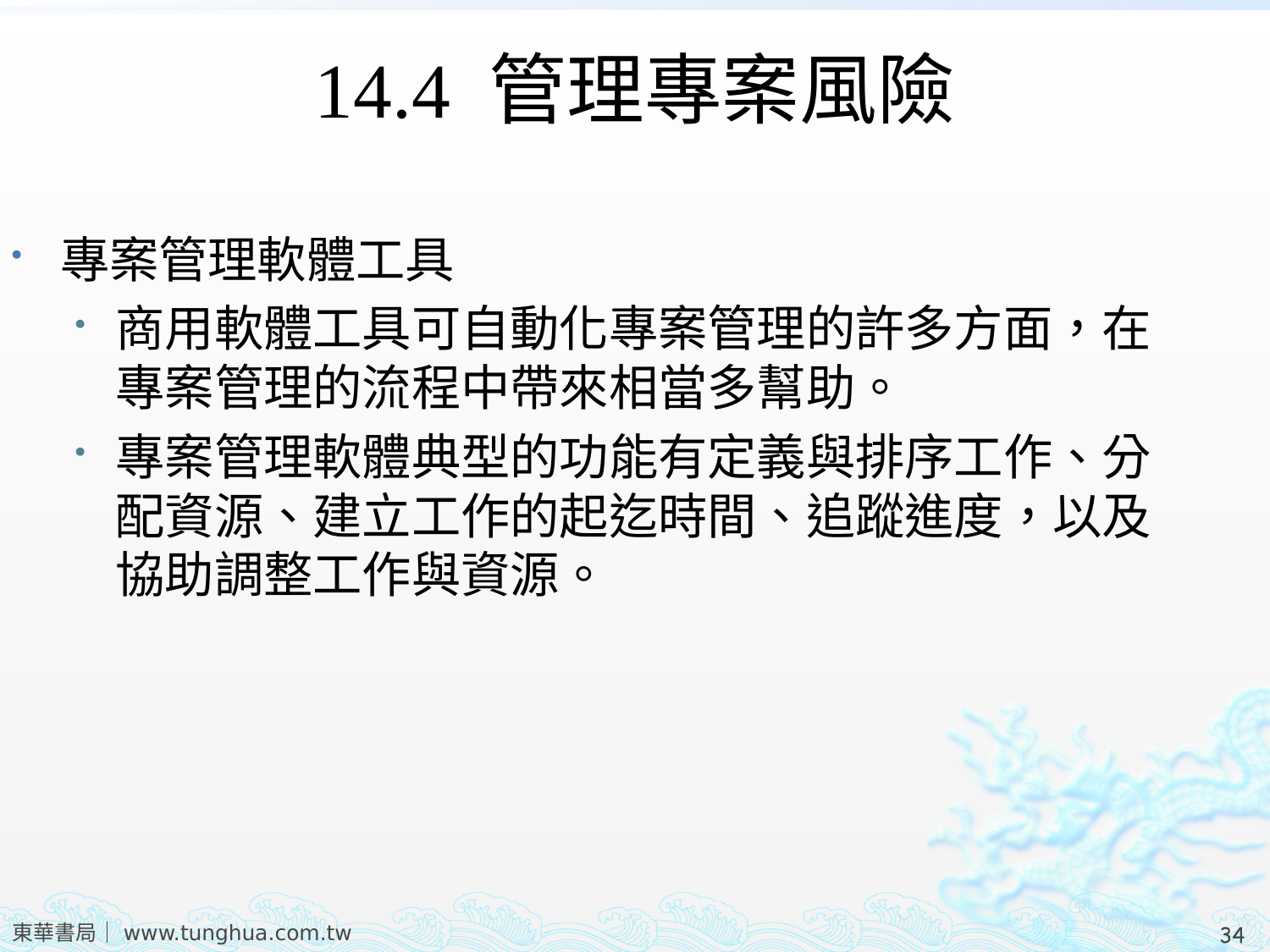

14.4 管理專案風險
專案管理軟體工具
商用軟體工具可自動化專案管理的許多方面，在專案管理的流程中帶來相當多幫助。
專案管理軟體典型的功能有定義與排序工作、分配資源、建立工作的起迄時間、追蹤進度，以及協助調整工作與資源。